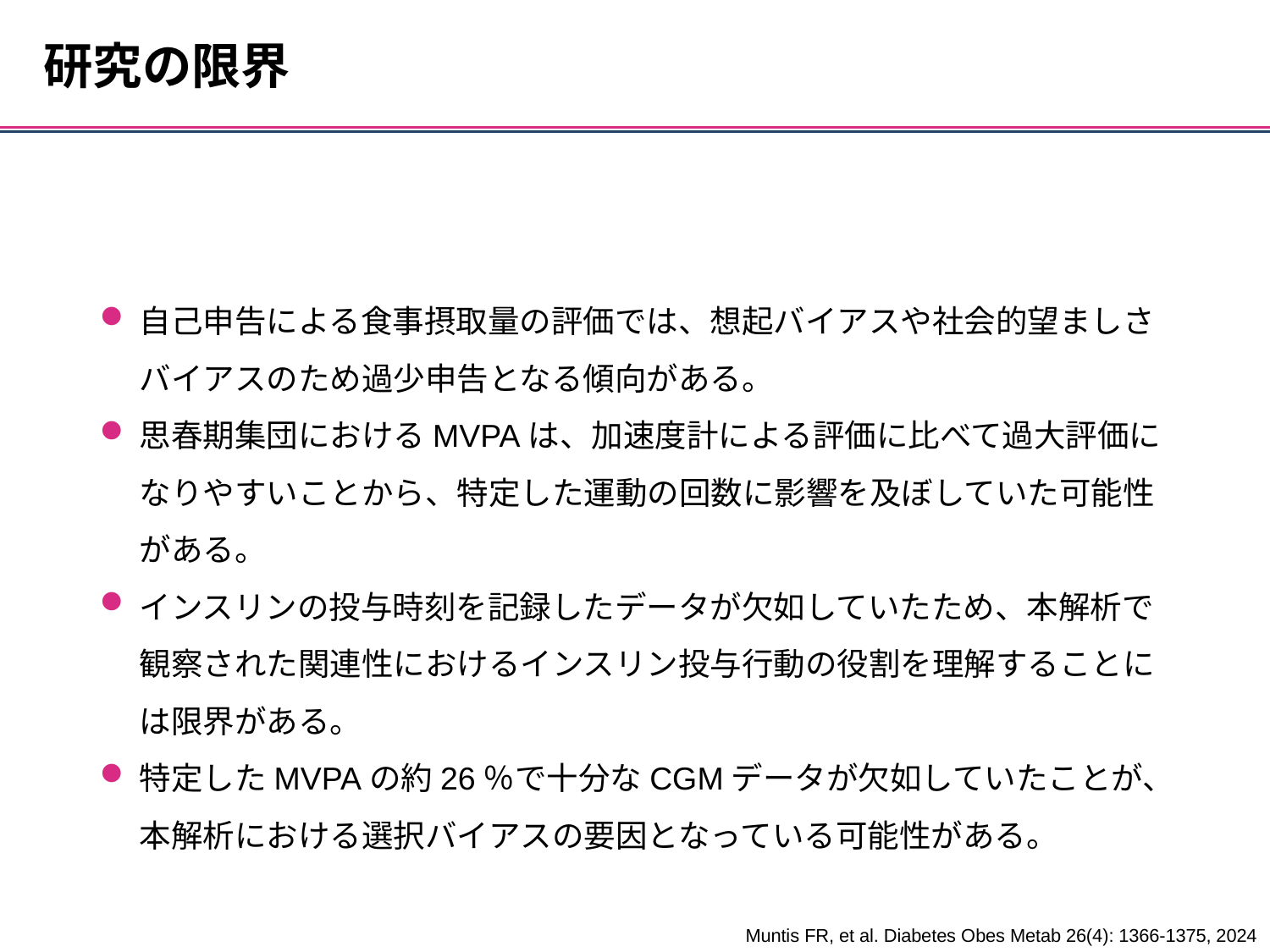

研究の限界
自己申告による食事摂取量の評価では、想起バイアスや社会的望ましさバイアスのため過少申告となる傾向がある。
思春期集団におけるMVPAは、加速度計による評価に比べて過大評価になりやすいことから、特定した運動の回数に影響を及ぼしていた可能性がある。
インスリンの投与時刻を記録したデータが欠如していたため、本解析で観察された関連性におけるインスリン投与行動の役割を理解することには限界がある。
特定したMVPAの約26％で十分なCGMデータが欠如していたことが、本解析における選択バイアスの要因となっている可能性がある。
Muntis FR, et al. Diabetes Obes Metab 26(4): 1366-1375, 2024